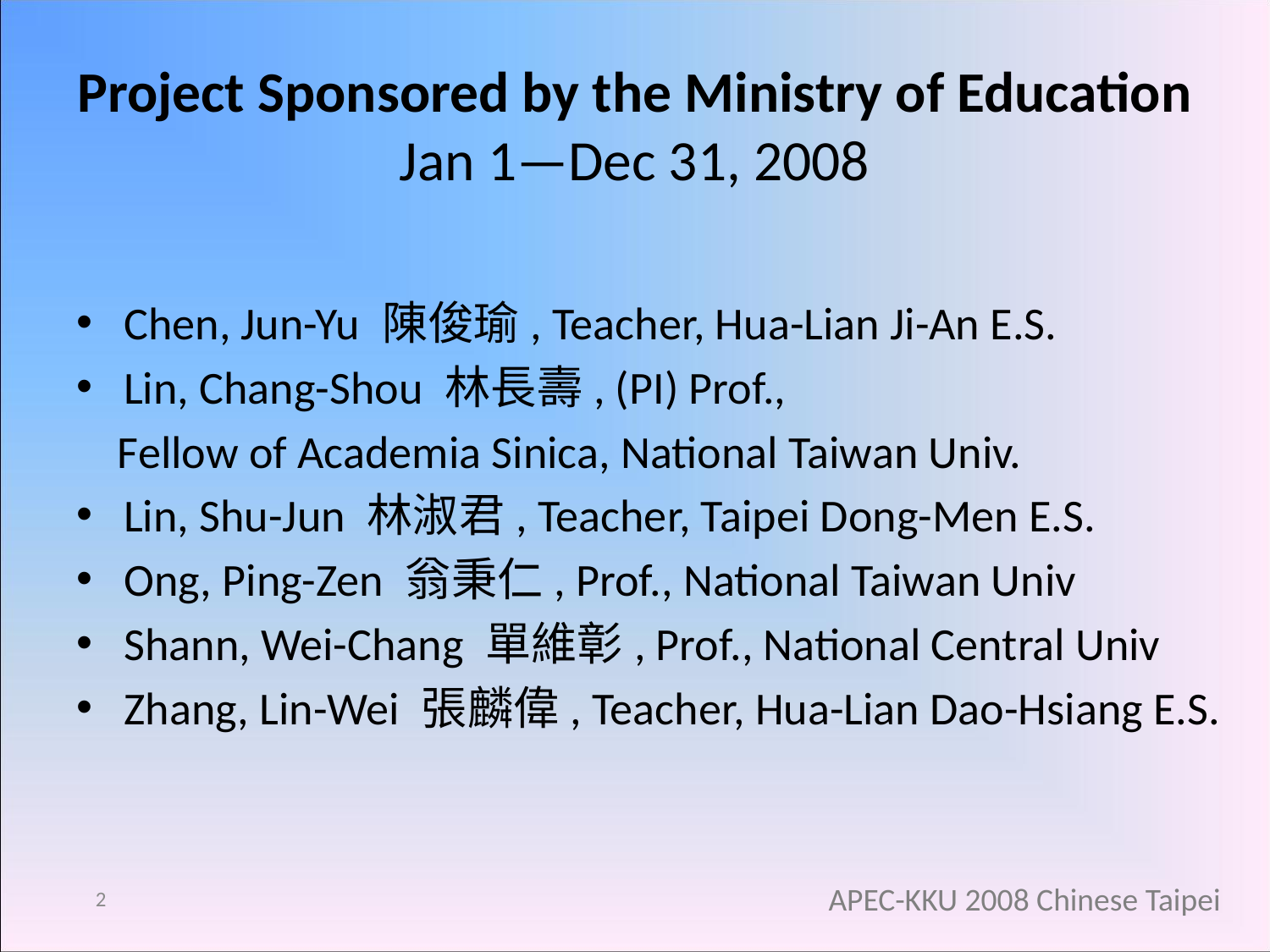

# Project Sponsored by the Ministry of Education Jan 1—Dec 31, 2008
Chen, Jun-Yu 陳俊瑜, Teacher, Hua-Lian Ji-An E.S.
Lin, Chang-Shou 林長壽, (PI) Prof.,
    Fellow of Academia Sinica, National Taiwan Univ.
Lin, Shu-Jun 林淑君, Teacher, Taipei Dong-Men E.S.
Ong, Ping-Zen 翁秉仁, Prof., National Taiwan Univ
Shann, Wei-Chang 單維彰, Prof., National Central Univ
Zhang, Lin-Wei 張麟偉, Teacher, Hua-Lian Dao-Hsiang E.S.

2